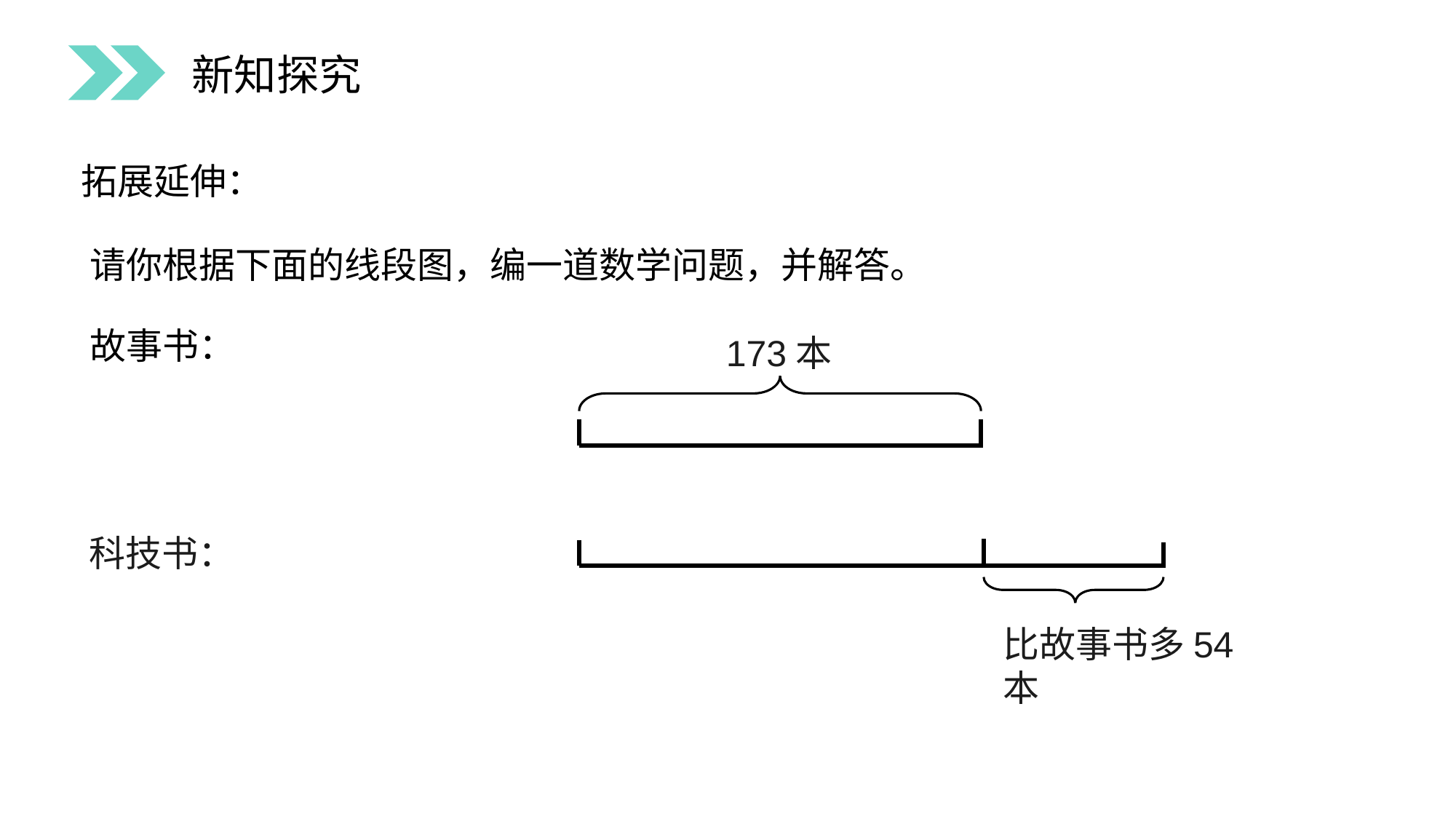

新知探究
拓展延伸：
请你根据下面的线段图，编一道数学问题，并解答。
故事书：

173本

比故事书多54本
科技书：